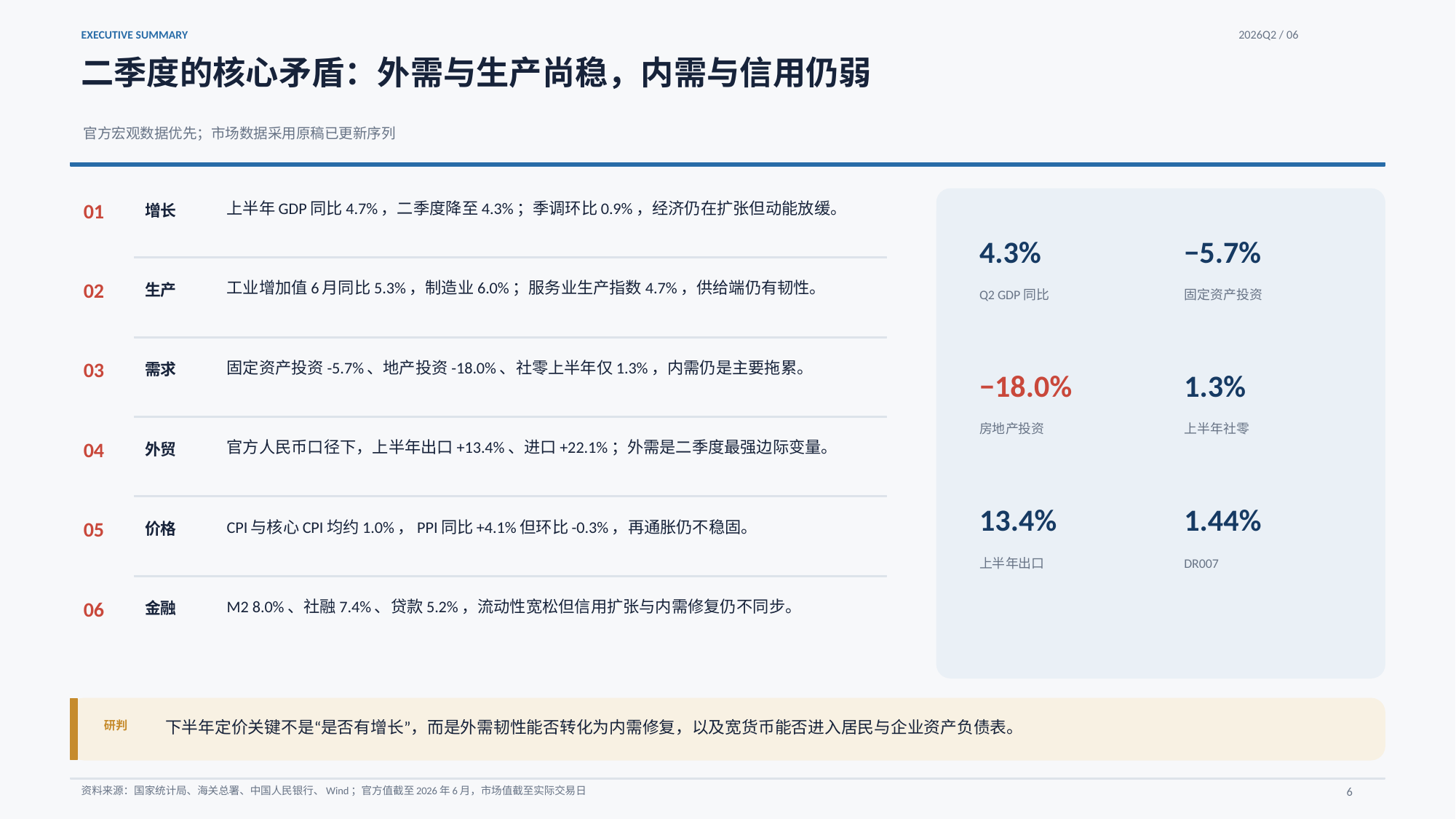

EXECUTIVE SUMMARY
2026Q2 / 06
二季度的核心矛盾：外需与生产尚稳，内需与信用仍弱
官方宏观数据优先；市场数据采用原稿已更新序列

上半年GDP同比4.7%，二季度降至4.3%；季调环比0.9%，经济仍在扩张但动能放缓。
01
增长
4.3%
−5.7%

工业增加值6月同比5.3%，制造业6.0%；服务业生产指数4.7%，供给端仍有韧性。
02
生产
Q2 GDP同比
固定资产投资

固定资产投资-5.7%、地产投资-18.0%、社零上半年仅1.3%，内需仍是主要拖累。
03
需求
−18.0%
1.3%

房地产投资
上半年社零
官方人民币口径下，上半年出口+13.4%、进口+22.1%；外需是二季度最强边际变量。
04
外贸

13.4%
1.44%
CPI与核心CPI均约1.0%，PPI同比+4.1%但环比-0.3%，再通胀仍不稳固。
05
价格
上半年出口
DR007

M2 8.0%、社融7.4%、贷款5.2%，流动性宽松但信用扩张与内需修复仍不同步。
06
金融

下半年定价关键不是“是否有增长”，而是外需韧性能否转化为内需修复，以及宽货币能否进入居民与企业资产负债表。
研判

资料来源：国家统计局、海关总署、中国人民银行、Wind；官方值截至2026年6月，市场值截至实际交易日
6